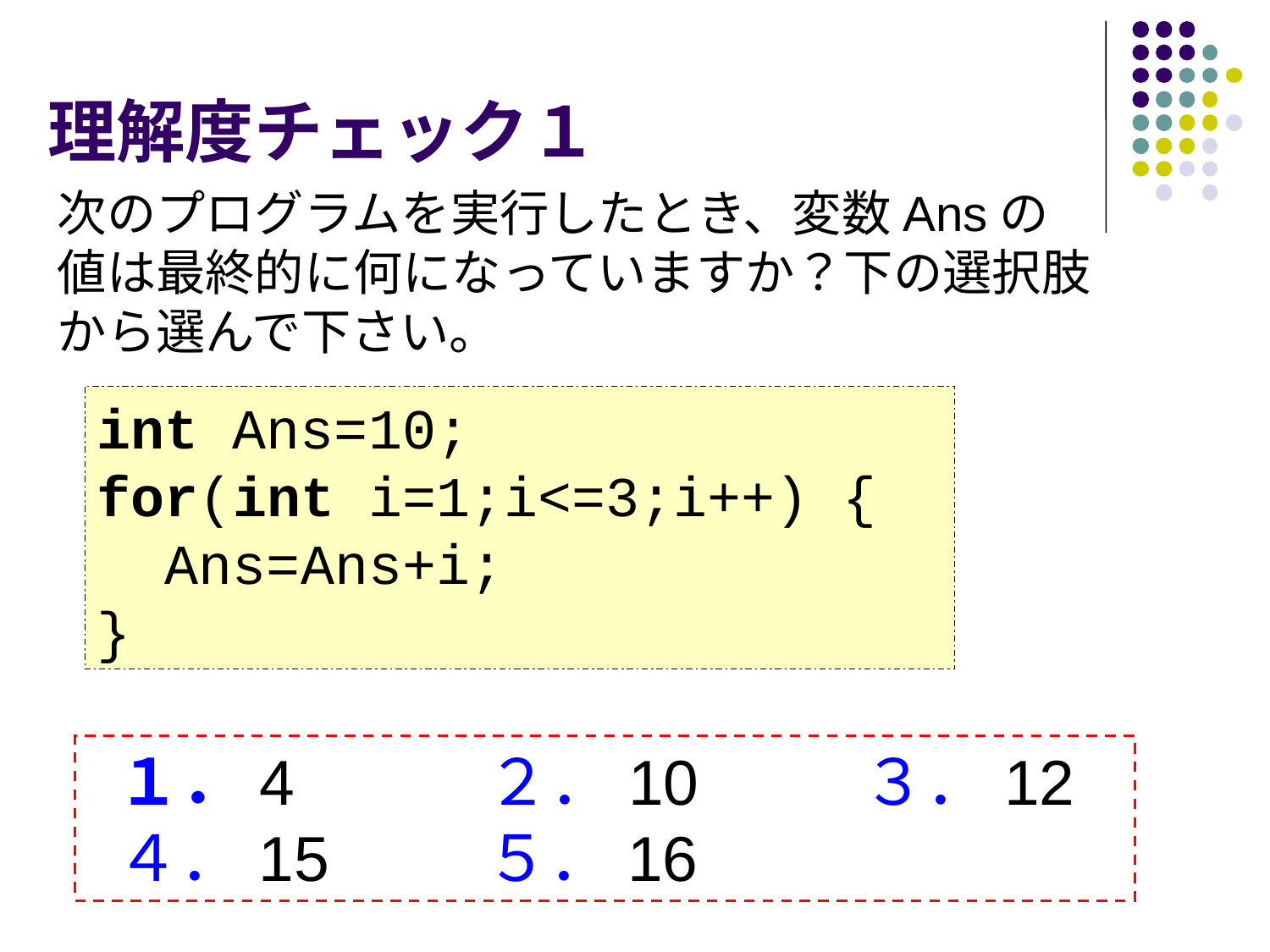

# 理解度チェック１
次のプログラムを実行したとき、変数Ansの値は最終的に何になっていますか？下の選択肢から選んで下さい。
int Ans=10;
for(int i=1;i<=3;i++) {
  Ans=Ans+i;
}
 １．4    　   ２．10    　 ３．12
 ４．15        ５．16